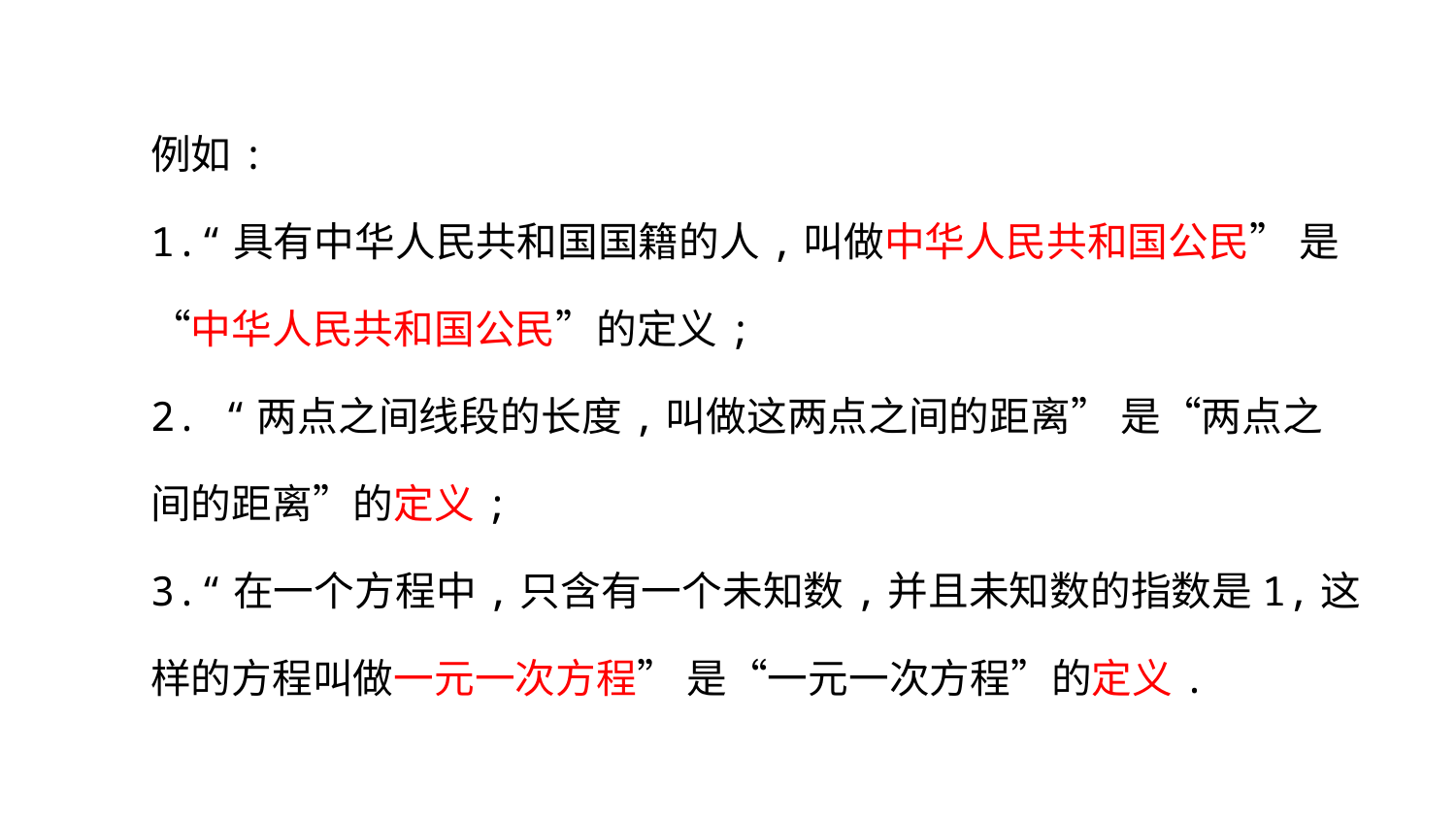

例如:
1.“具有中华人民共和国国籍的人,叫做中华人民共和国公民” 是“中华人民共和国公民”的定义;
2. “两点之间线段的长度,叫做这两点之间的距离” 是“两点之间的距离”的定义;
3.“在一个方程中,只含有一个未知数,并且未知数的指数是1,这样的方程叫做一元一次方程” 是“一元一次方程”的定义.